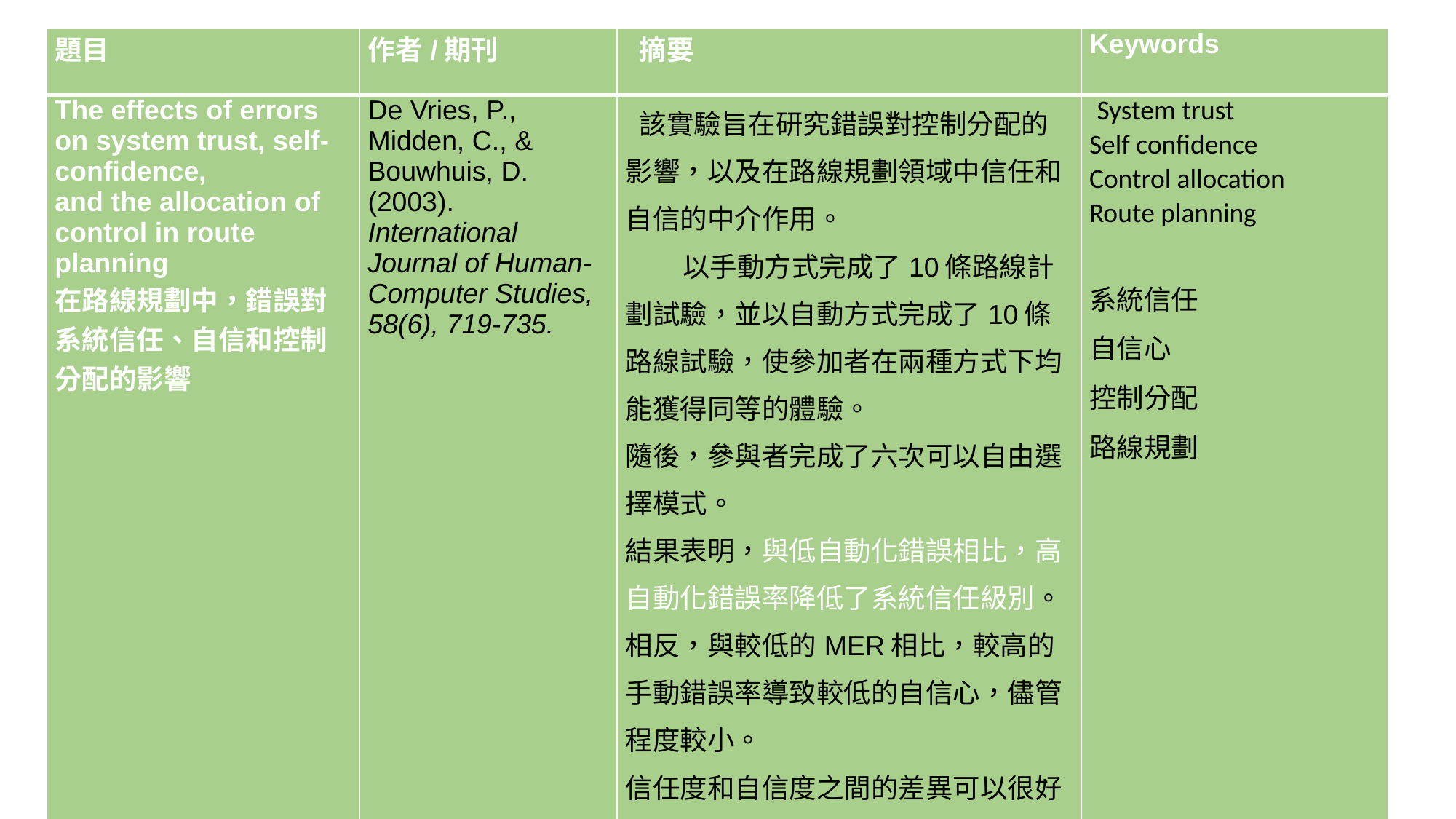

| 題目 | 作者/期刊 | 摘要 | Keywords |
| --- | --- | --- | --- |
| The effects of errors on system trust, self-confidence, and the allocation of control in route planning 在路線規劃中，錯誤對系統信任、自信和控制分配的影響 | De Vries, P., Midden, C., & Bouwhuis, D. (2003). International Journal of Human-Computer Studies, 58(6), 719-735. | 該實驗旨在研究錯誤對控制分配的影響，以及在路線規劃領域中信任和自信的中介作用。 以手動方式完成了10條路線計劃試驗，並以自動方式完成了10條路線試驗，使參加者在兩種方式下均能獲得同等的體驗。 隨後，參與者完成了六次可以自由選擇模式。 結果表明，與低自動化錯誤相比，高自動化錯誤率降低了系統信任級別。相反，與較低的MER相比，較高的手動錯誤率導致較低的自信心，儘管程度較小。 信任度和自信度之間的差異可以很好地預測控制權的分配，而且還暗示了對系統能力的信任存在根本偏見。 | System trust Self confidence Control allocation Route planning 系統信任 自信心 控制分配 路線規劃 |
23